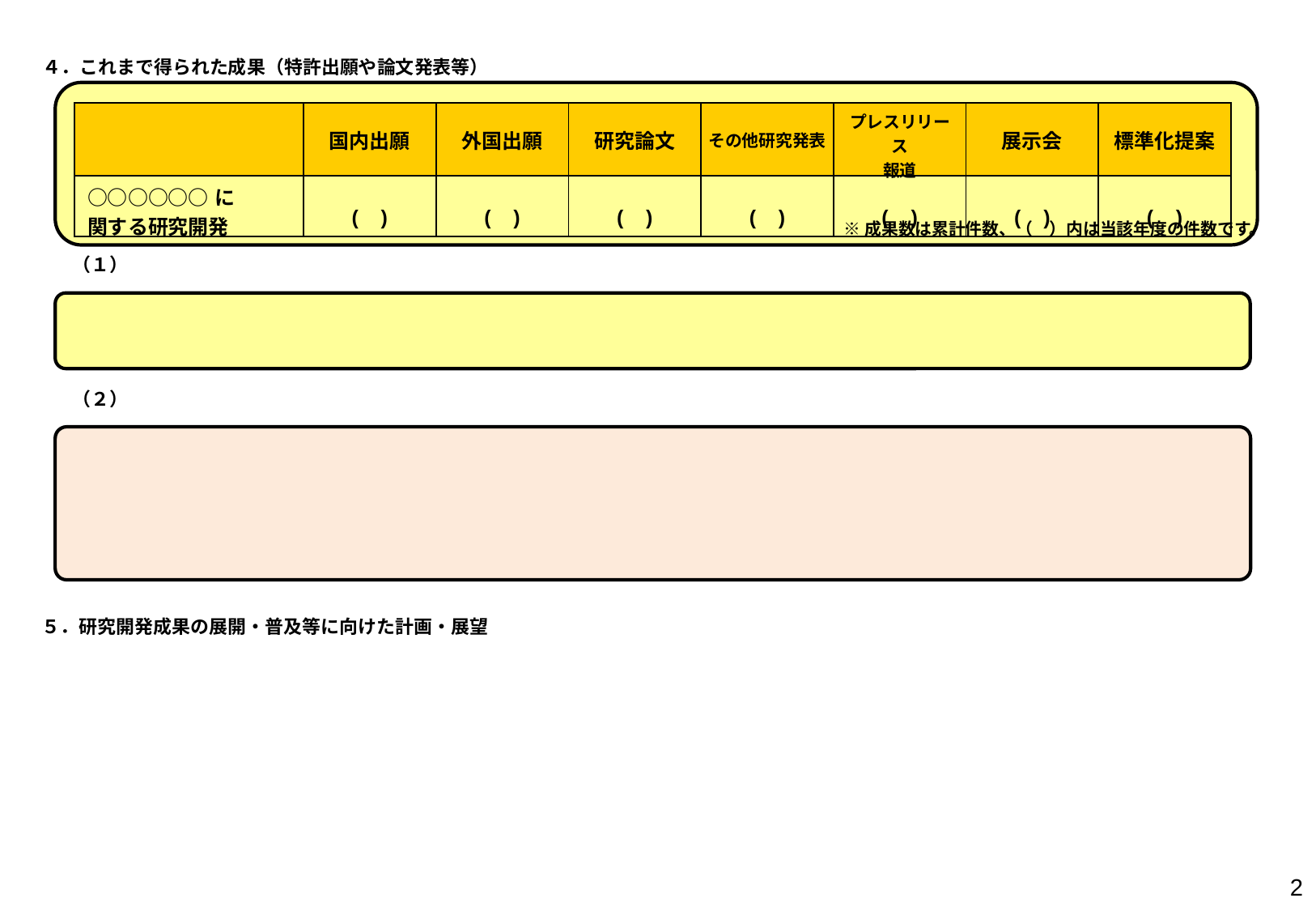

４．これまで得られた成果（特許出願や論文発表等）

|  | 国内出願 | 外国出願 | 研究論文 | その他研究発表 | プレスリリース 報道 | 展示会 | 標準化提案 |
| --- | --- | --- | --- | --- | --- | --- | --- |
| ○○○○○○に 関する研究開発 | ( ) | ( ) | ( ) | ( ) | ( ) | ( ) | ( ) |
※成果数は累計件数、（　）内は当該年度の件数です。
　　（１）

　　（２）

　５．研究開発成果の展開・普及等に向けた計画・展望
2